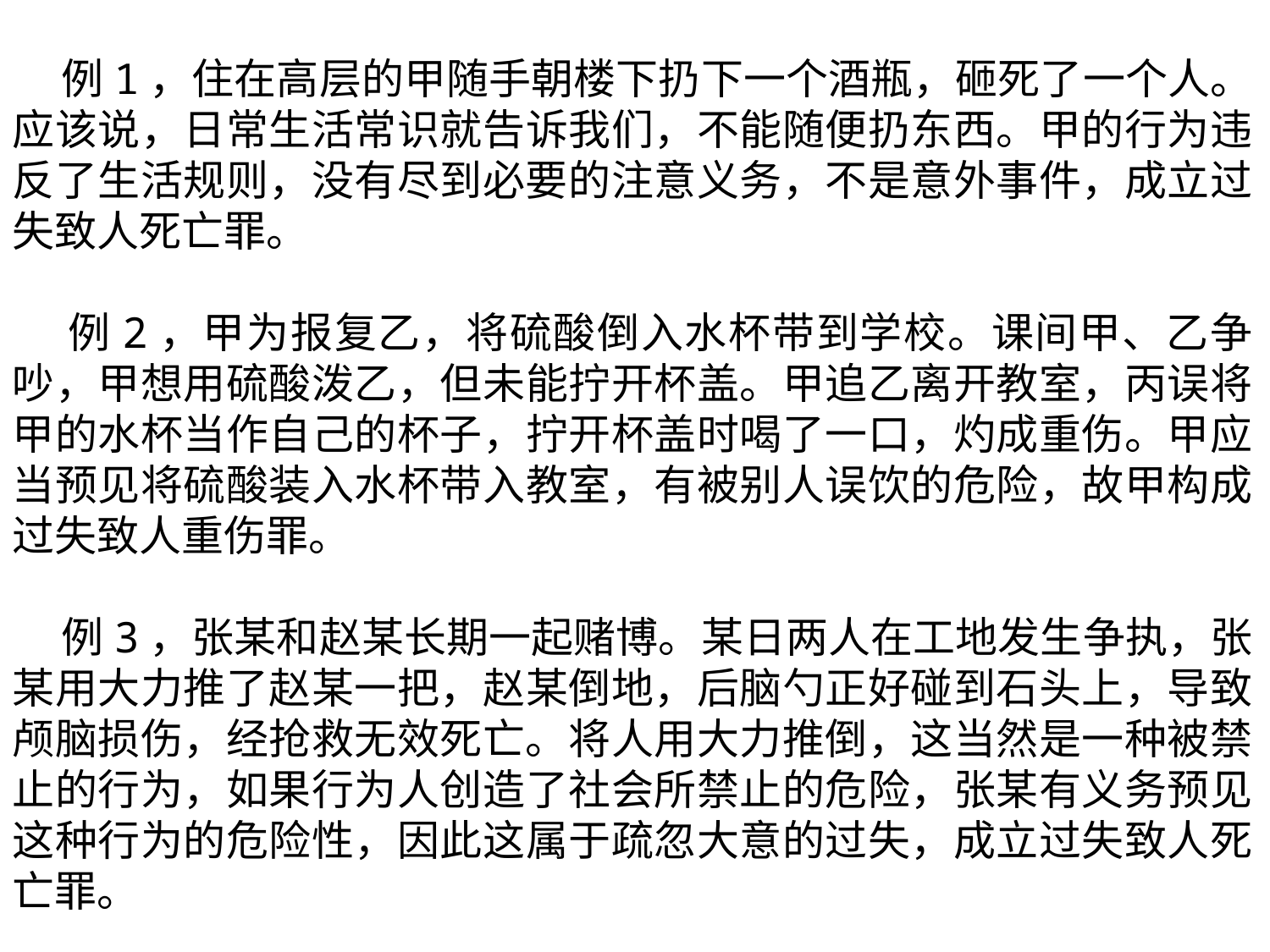

例1，住在高层的甲随手朝楼下扔下一个酒瓶，砸死了一个人。应该说，日常生活常识就告诉我们，不能随便扔东西。甲的行为违反了生活规则，没有尽到必要的注意义务，不是意外事件，成立过失致人死亡罪。

    例2，甲为报复乙，将硫酸倒入水杯带到学校。课间甲、乙争吵，甲想用硫酸泼乙，但未能拧开杯盖。甲追乙离开教室，丙误将甲的水杯当作自己的杯子，拧开杯盖时喝了一口，灼成重伤。甲应当预见将硫酸装入水杯带入教室，有被别人误饮的危险，故甲构成过失致人重伤罪。

    例3，张某和赵某长期一起赌博。某日两人在工地发生争执，张某用大力推了赵某一把，赵某倒地，后脑勺正好碰到石头上，导致颅脑损伤，经抢救无效死亡。将人用大力推倒，这当然是一种被禁止的行为，如果行为人创造了社会所禁止的危险，张某有义务预见这种行为的危险性，因此这属于疏忽大意的过失，成立过失致人死亡罪。